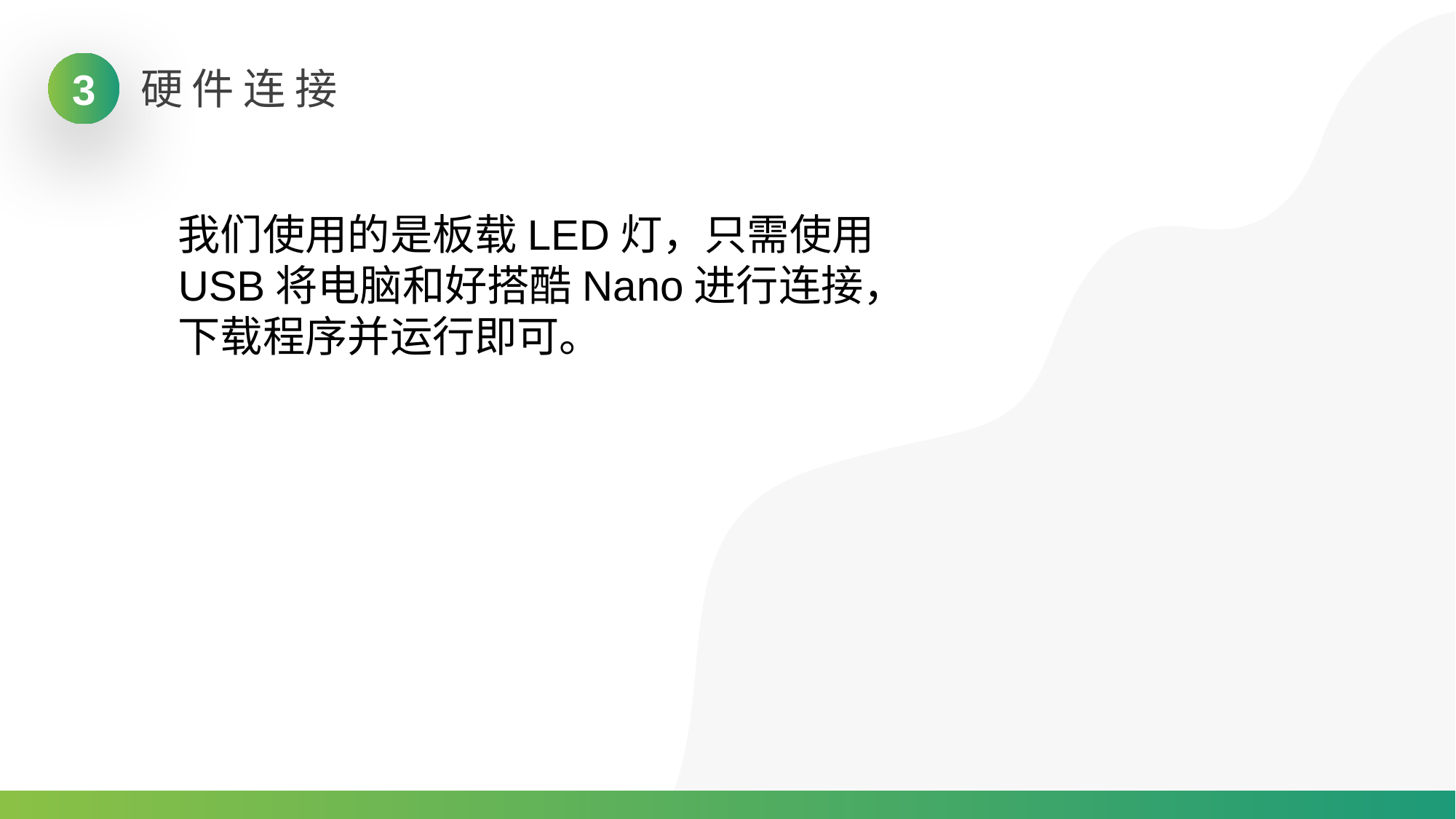

3
硬件连接
我们使用的是板载LED灯，只需使用USB将电脑和好搭酷Nano进行连接，下载程序并运行即可。
02